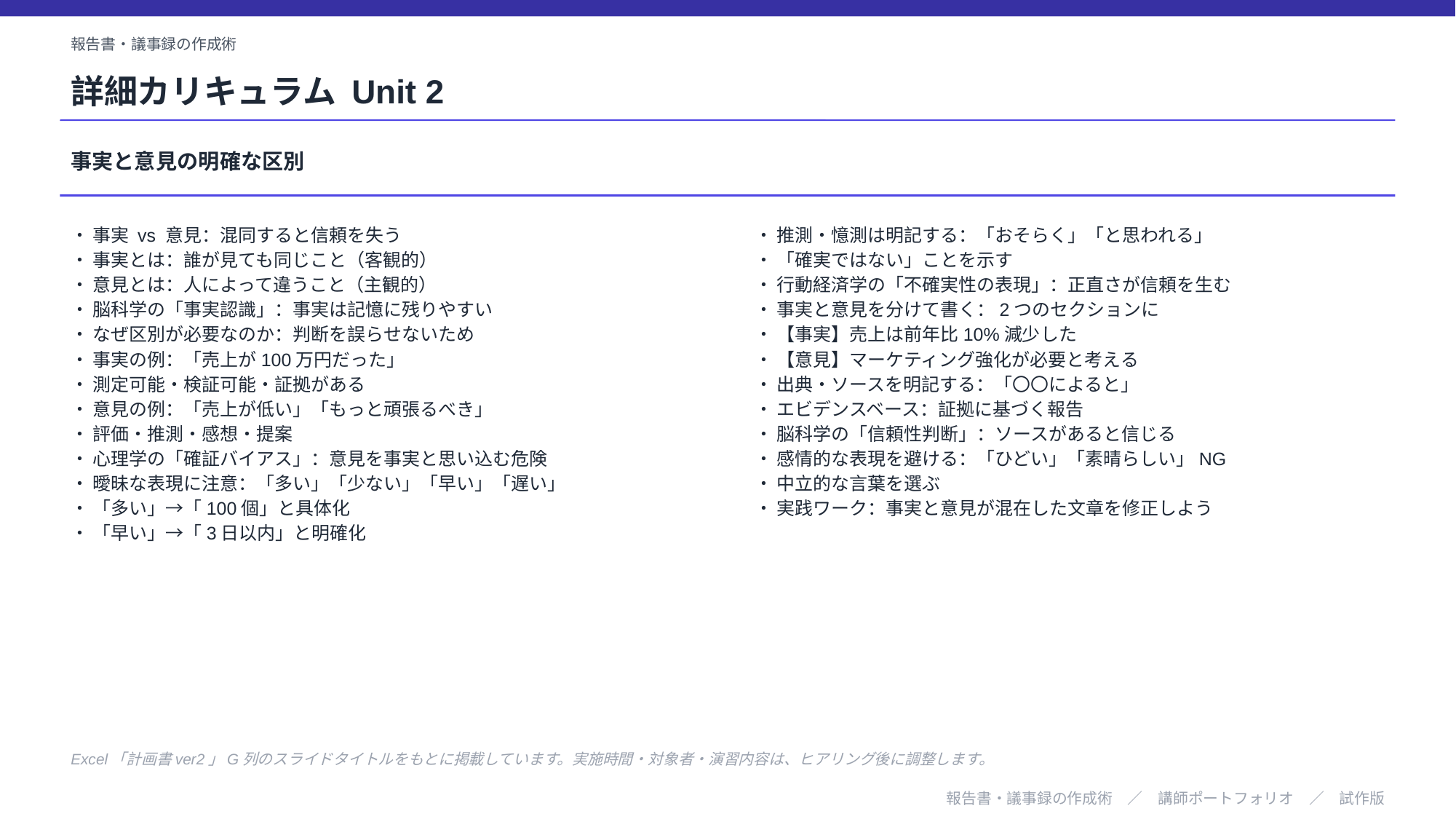

報告書・議事録の作成術
詳細カリキュラム Unit 2

事実と意見の明確な区別

・ 事実 vs 意見：混同すると信頼を失う
・ 事実とは：誰が見ても同じこと（客観的）
・ 意見とは：人によって違うこと（主観的）
・ 脳科学の「事実認識」：事実は記憶に残りやすい
・ なぜ区別が必要なのか：判断を誤らせないため
・ 事実の例：「売上が100万円だった」
・ 測定可能・検証可能・証拠がある
・ 意見の例：「売上が低い」「もっと頑張るべき」
・ 評価・推測・感想・提案
・ 心理学の「確証バイアス」：意見を事実と思い込む危険
・ 曖昧な表現に注意：「多い」「少ない」「早い」「遅い」
・ 「多い」→「100個」と具体化
・ 「早い」→「3日以内」と明確化
・ 推測・憶測は明記する：「おそらく」「と思われる」
・ 「確実ではない」ことを示す
・ 行動経済学の「不確実性の表現」：正直さが信頼を生む
・ 事実と意見を分けて書く：2つのセクションに
・ 【事実】売上は前年比10%減少した
・ 【意見】マーケティング強化が必要と考える
・ 出典・ソースを明記する：「〇〇によると」
・ エビデンスベース：証拠に基づく報告
・ 脳科学の「信頼性判断」：ソースがあると信じる
・ 感情的な表現を避ける：「ひどい」「素晴らしい」NG
・ 中立的な言葉を選ぶ
・ 実践ワーク：事実と意見が混在した文章を修正しよう
Excel「計画書ver2」G列のスライドタイトルをもとに掲載しています。実施時間・対象者・演習内容は、ヒアリング後に調整します。
報告書・議事録の作成術　／　講師ポートフォリオ　／　試作版